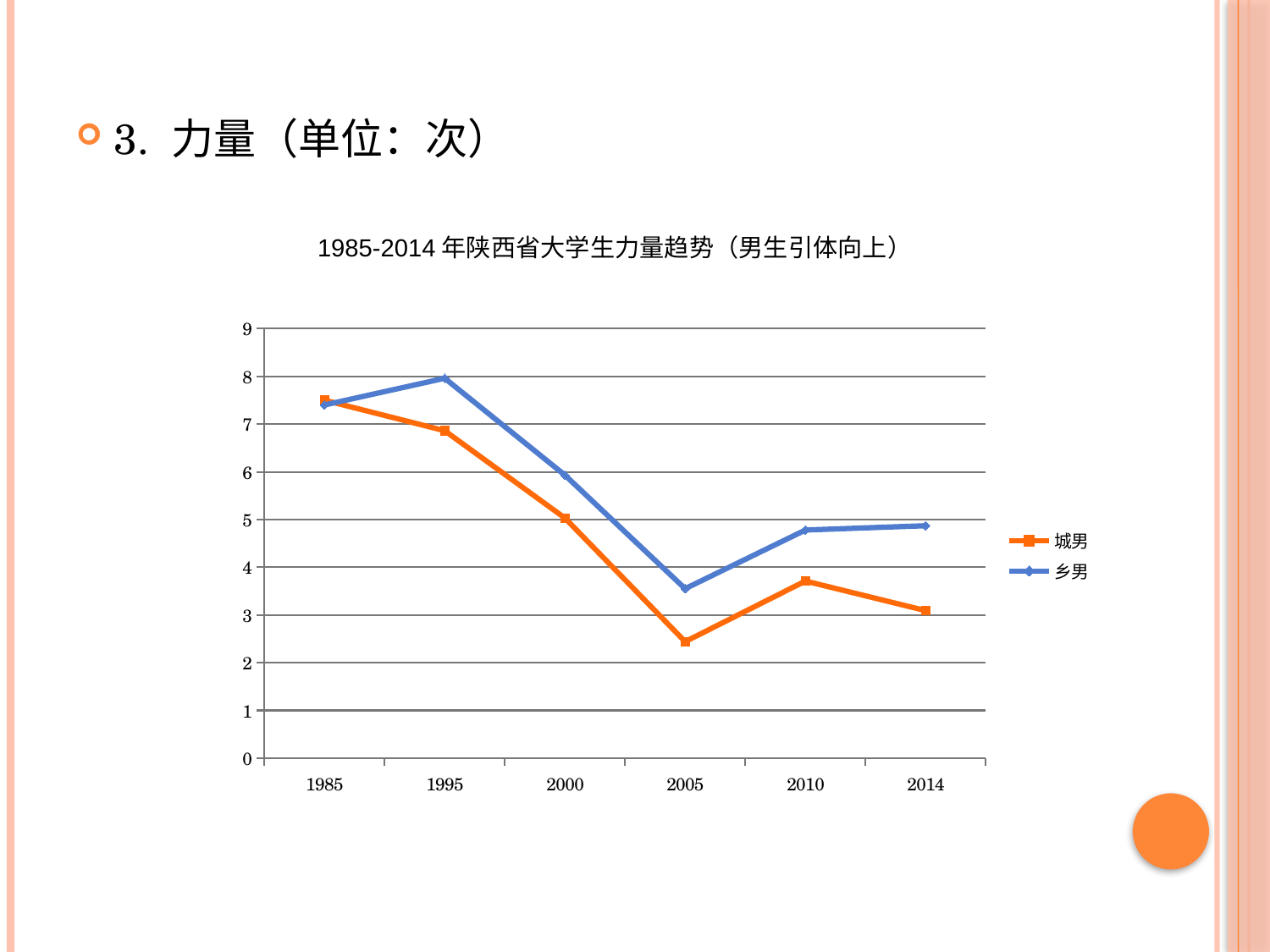

3. 力量（单位：次）
1985-2014年陕西省大学生力量趋势（男生引体向上）

### Chart

| Category | 城男 | 乡男 |
|---|---|---|
| 1985 | 7.5 | 7.4 |
| 1995 | 6.86 | 7.96 |
| 2000 | 5.03 | 5.93 |
| 2005 | 2.44 | 3.55 |
| 2010 | 3.71 | 4.78 |
| 2014 | 3.09 | 4.87 |